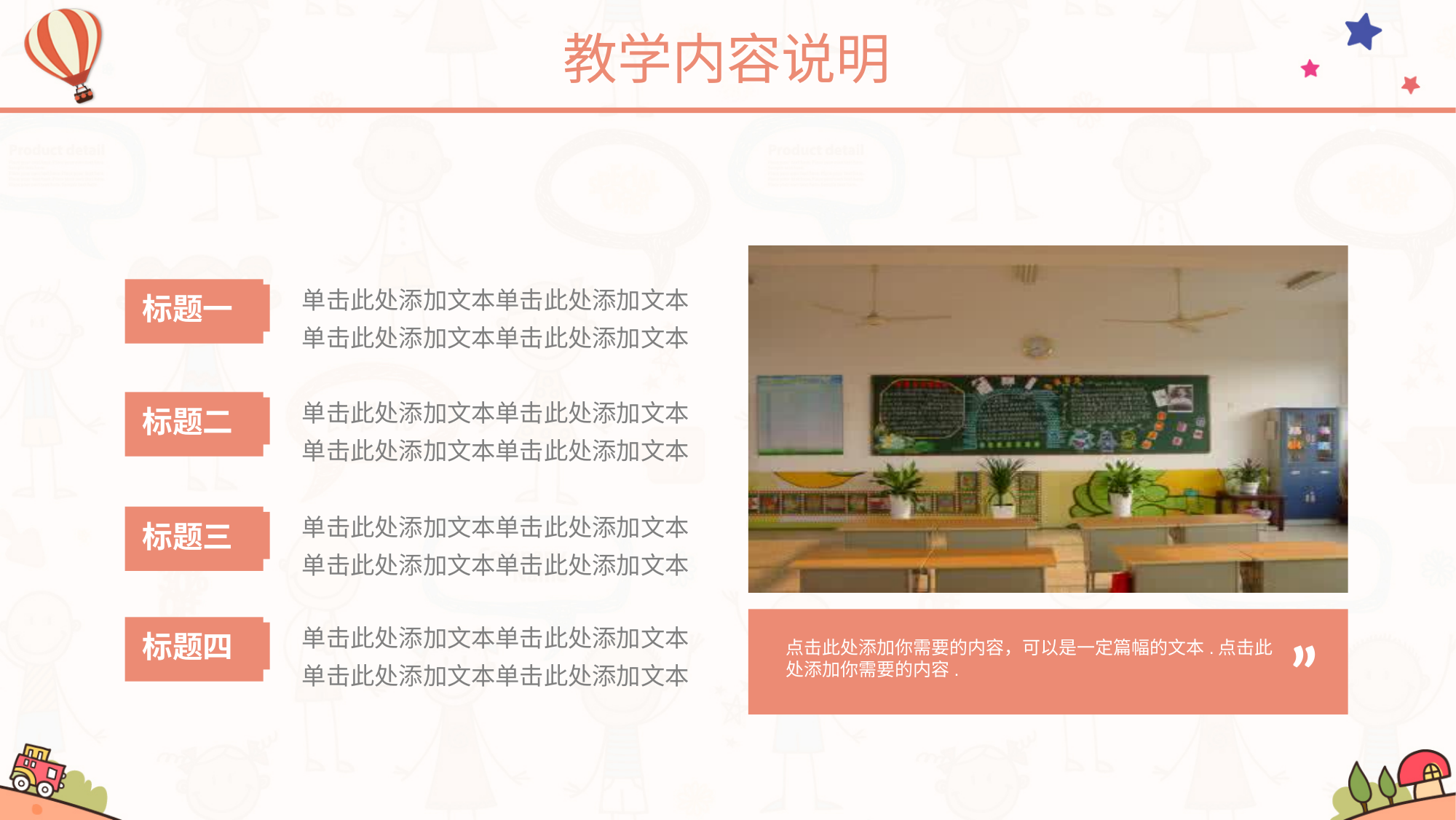

教学内容说明

”
点击此处添加你需要的内容，可以是一定篇幅的文本.点击此处添加你需要的内容.
单击此处添加文本单击此处添加文本
单击此处添加文本单击此处添加文本

标题一
单击此处添加文本单击此处添加文本
单击此处添加文本单击此处添加文本

标题二
单击此处添加文本单击此处添加文本
单击此处添加文本单击此处添加文本

标题三
单击此处添加文本单击此处添加文本
单击此处添加文本单击此处添加文本

标题四